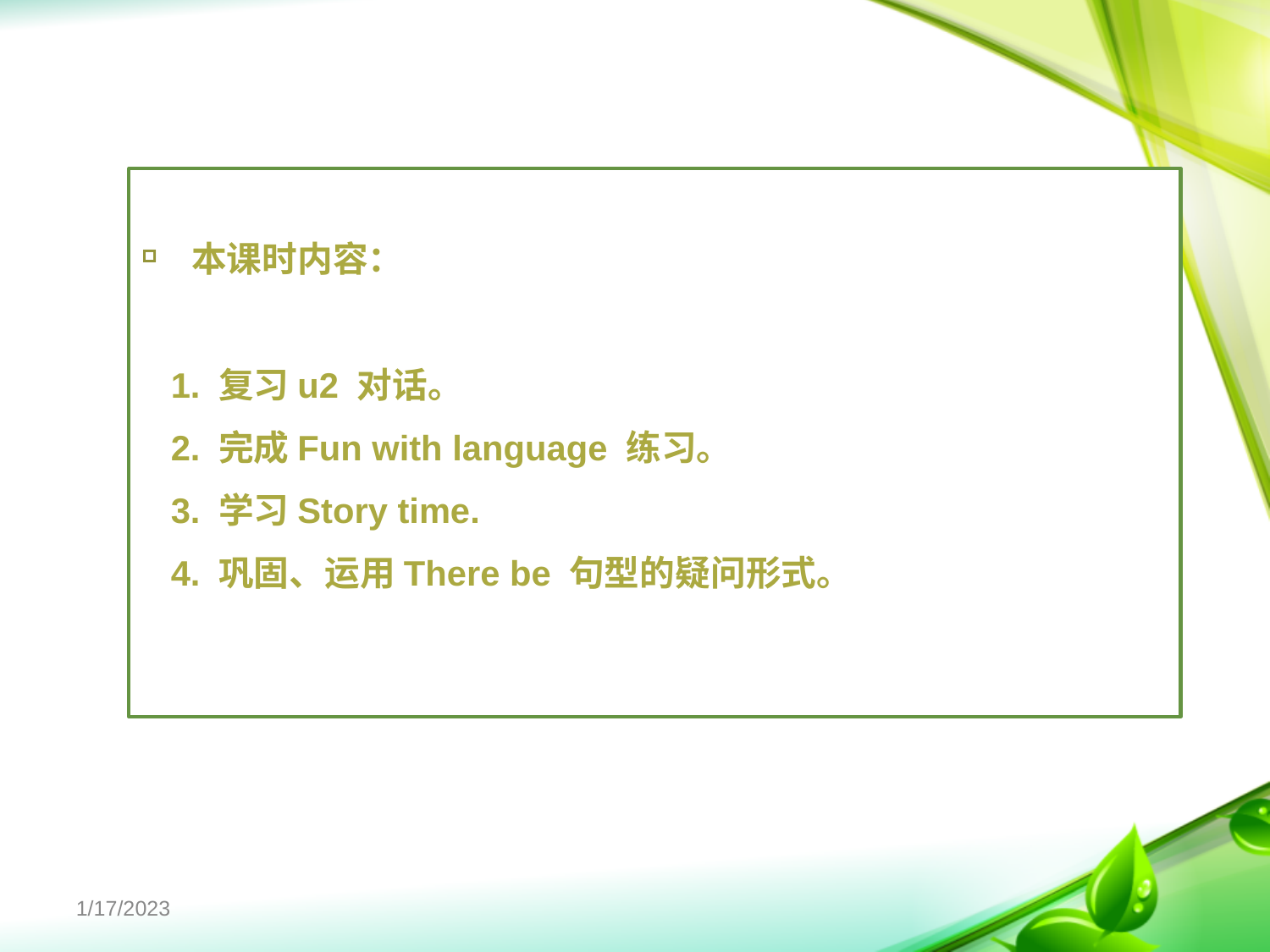

本课时内容：

   1. 复习u2 对话。
   2. 完成Fun with language 练习。
   3. 学习Story time.
   4. 巩固、运用There be 句型的疑问形式。
1/17/2023